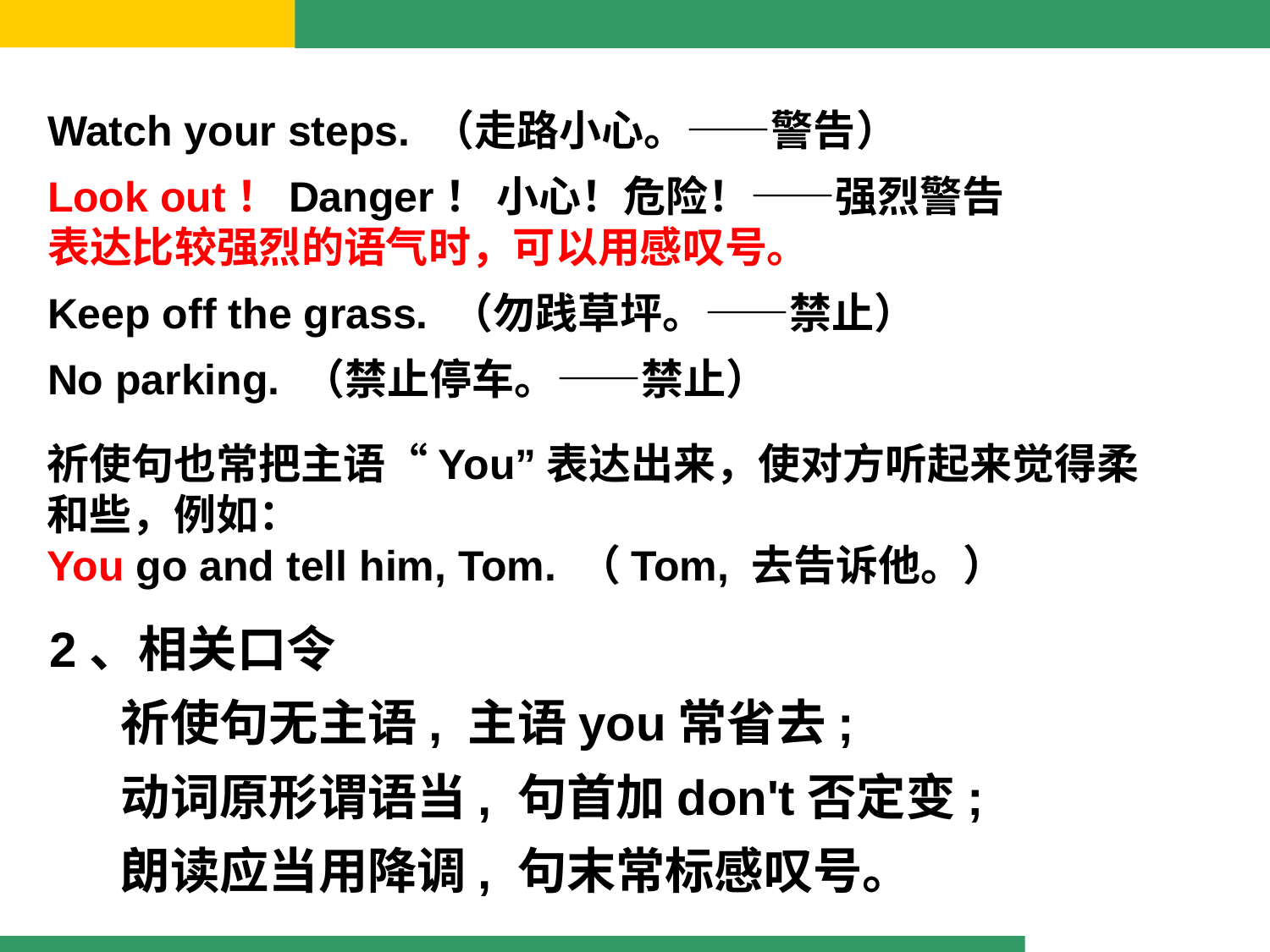

Watch your steps. （走路小心。——警告）
Look out！Danger！ 小心！危险！——强烈警告
表达比较强烈的语气时，可以用感叹号。
Keep off the grass. （勿践草坪。——禁止）
No parking. （禁止停车。——禁止）
祈使句也常把主语“You”表达出来，使对方听起来觉得柔和些，例如：
You go and tell him, Tom. （Tom, 去告诉他。）
  2、相关口令
　　祈使句无主语, 主语you常省去;
　　动词原形谓语当, 句首加don't否定变;
　　朗读应当用降调, 句末常标感叹号。